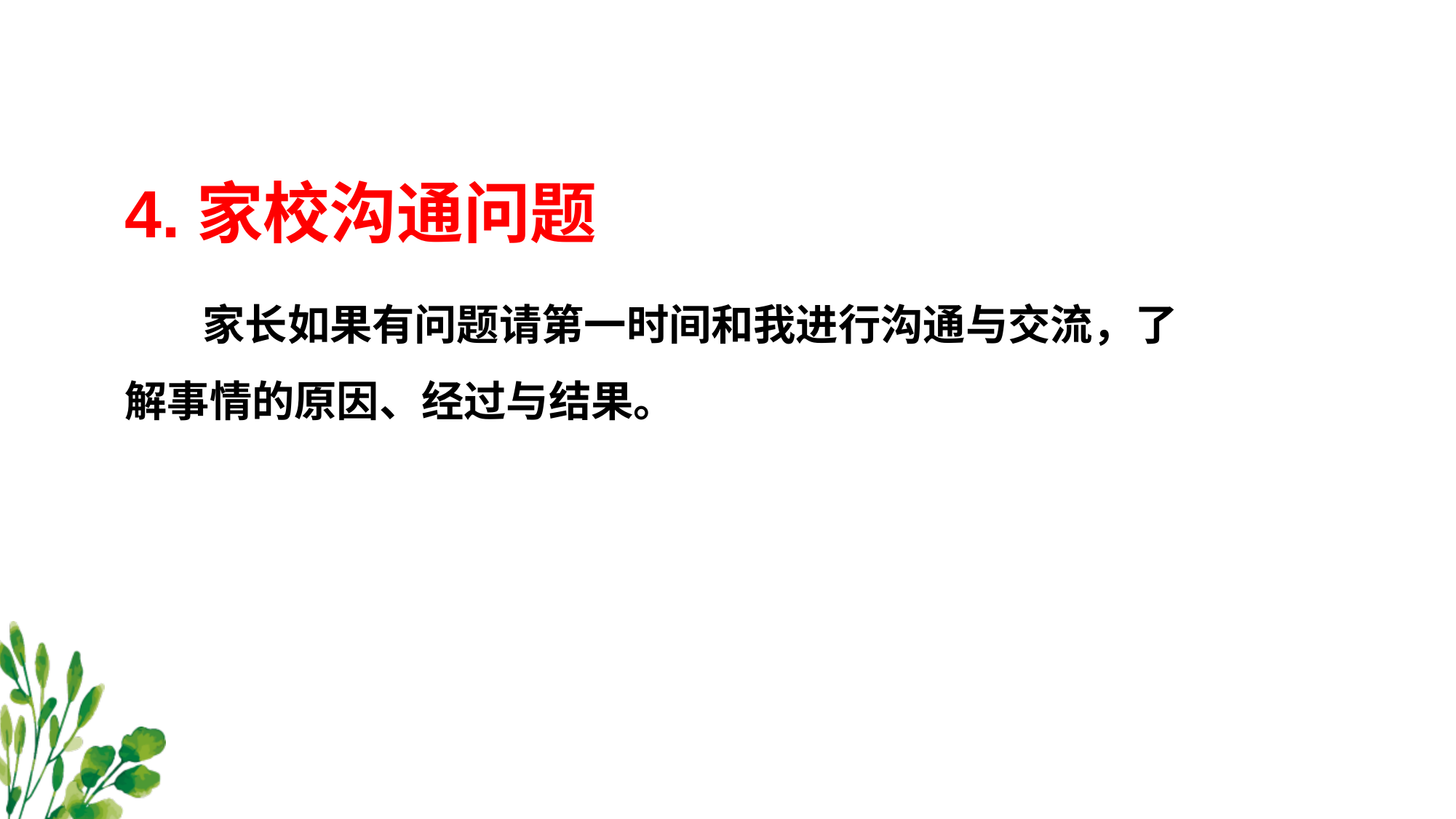

4.家校沟通问题
       家长如果有问题请第一时间和我进行沟通与交流，了解事情的原因、经过与结果。